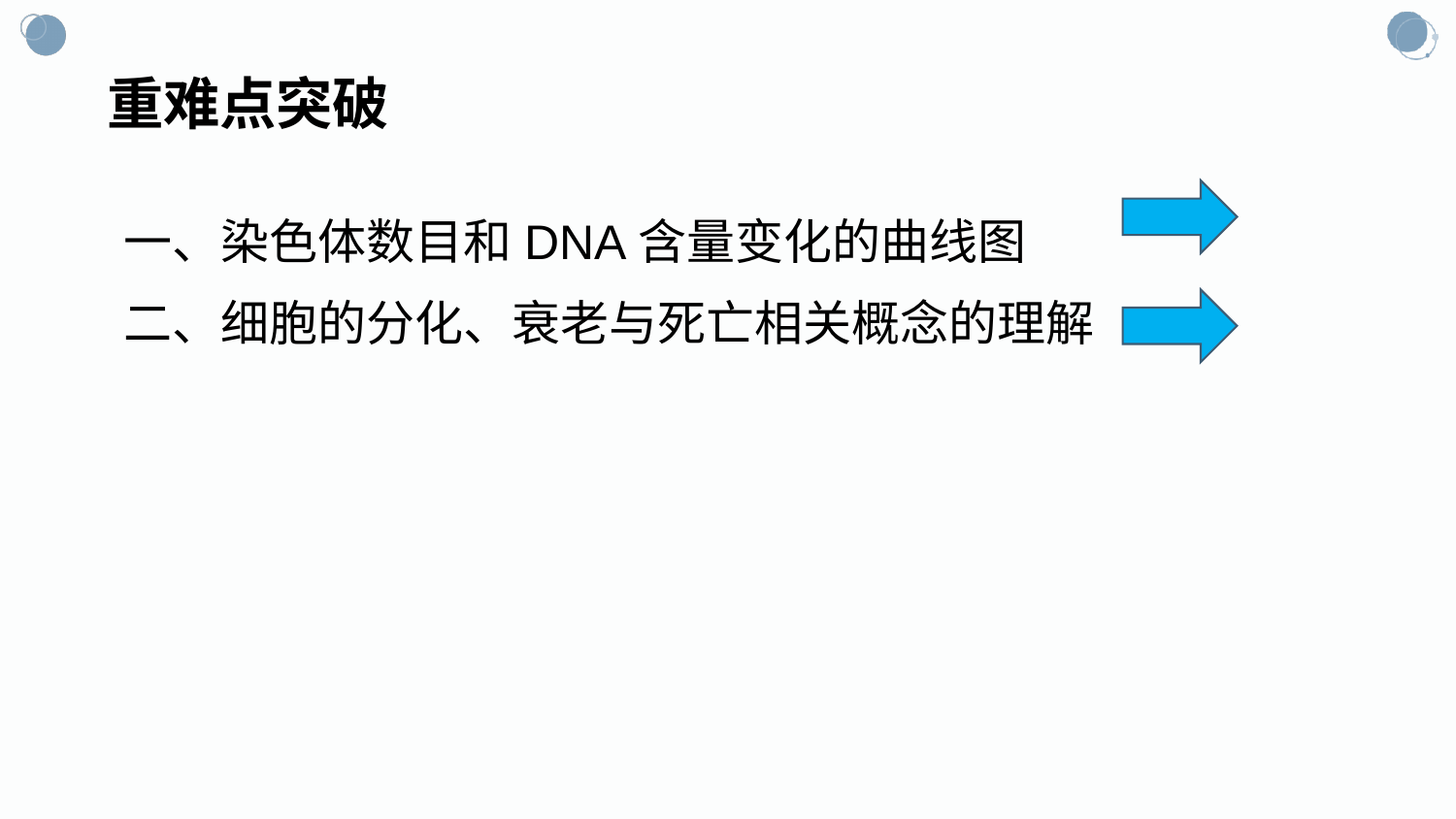

重难点突破
一、染色体数目和DNA含量变化的曲线图
二、细胞的分化、衰老与死亡相关概念的理解